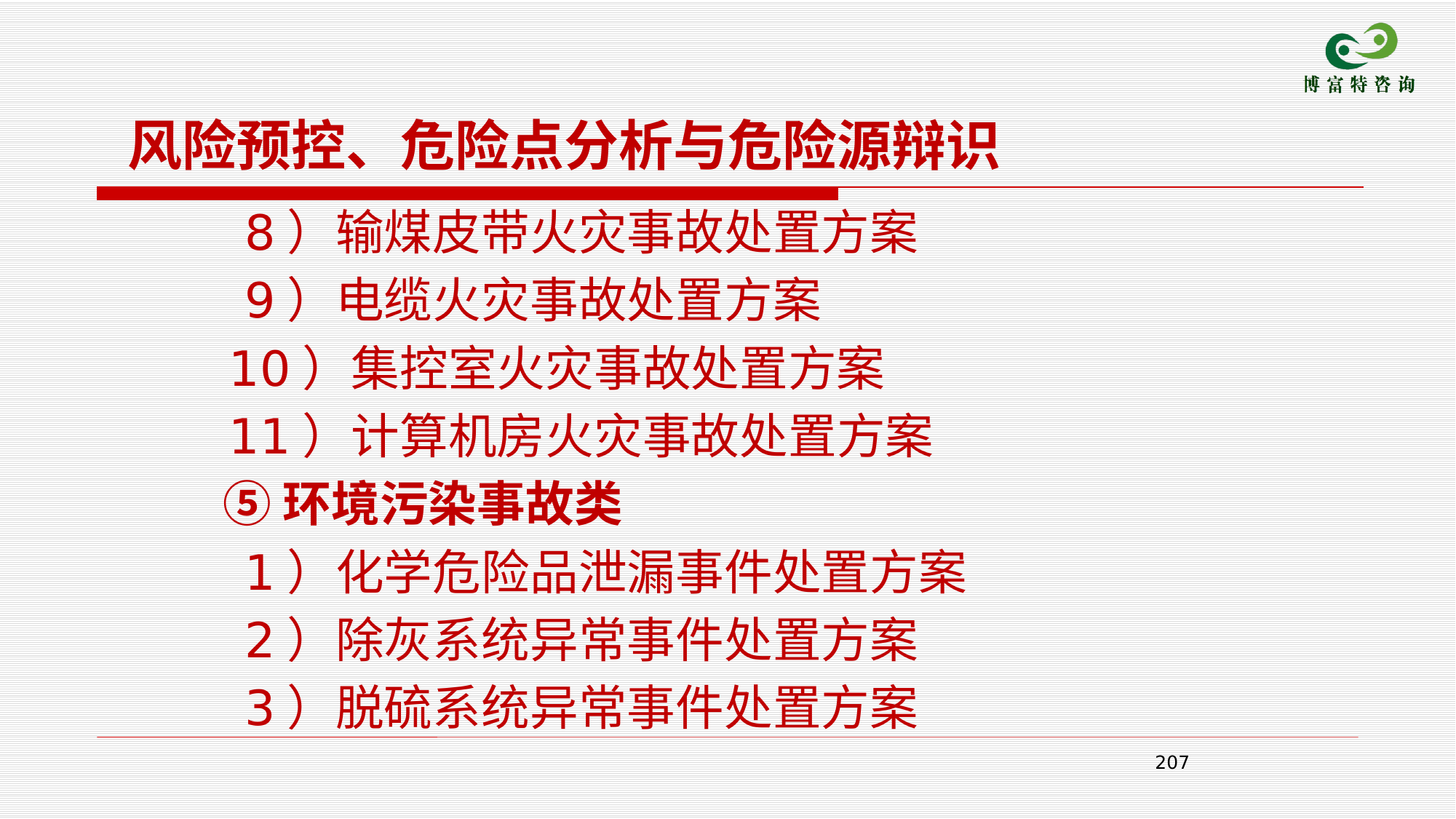

风险预控、危险点分析与危险源辩识
     8）输煤皮带火灾事故处置方案
     9）电缆火灾事故处置方案
    10）集控室火灾事故处置方案
    11）计算机房火灾事故处置方案
     ⑤环境污染事故类
     1）化学危险品泄漏事件处置方案
     2）除灰系统异常事件处置方案
     3）脱硫系统异常事件处置方案

207